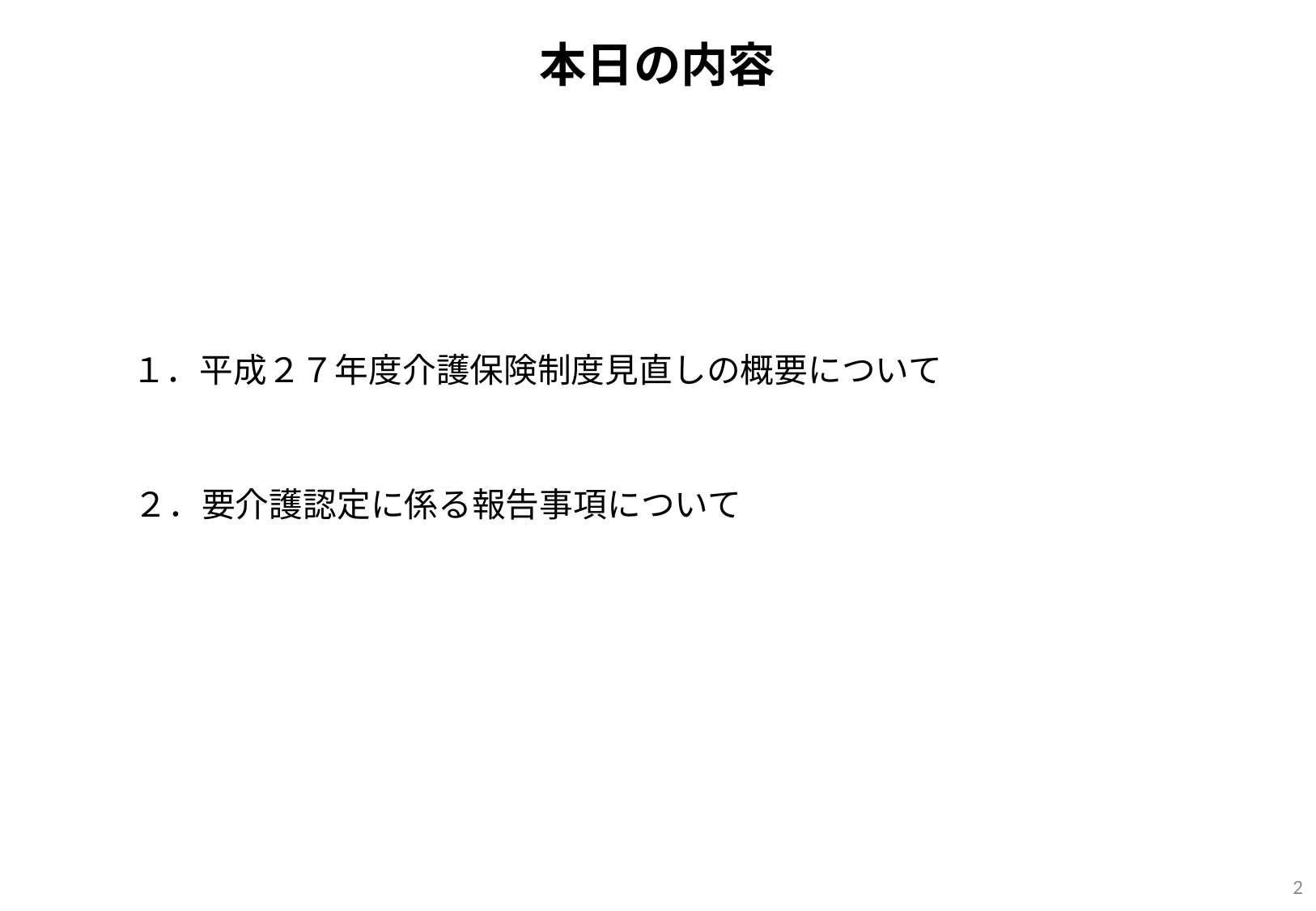

本日の内容
１．平成２７年度介護保険制度見直しの概要について
２．要介護認定に係る報告事項について
2